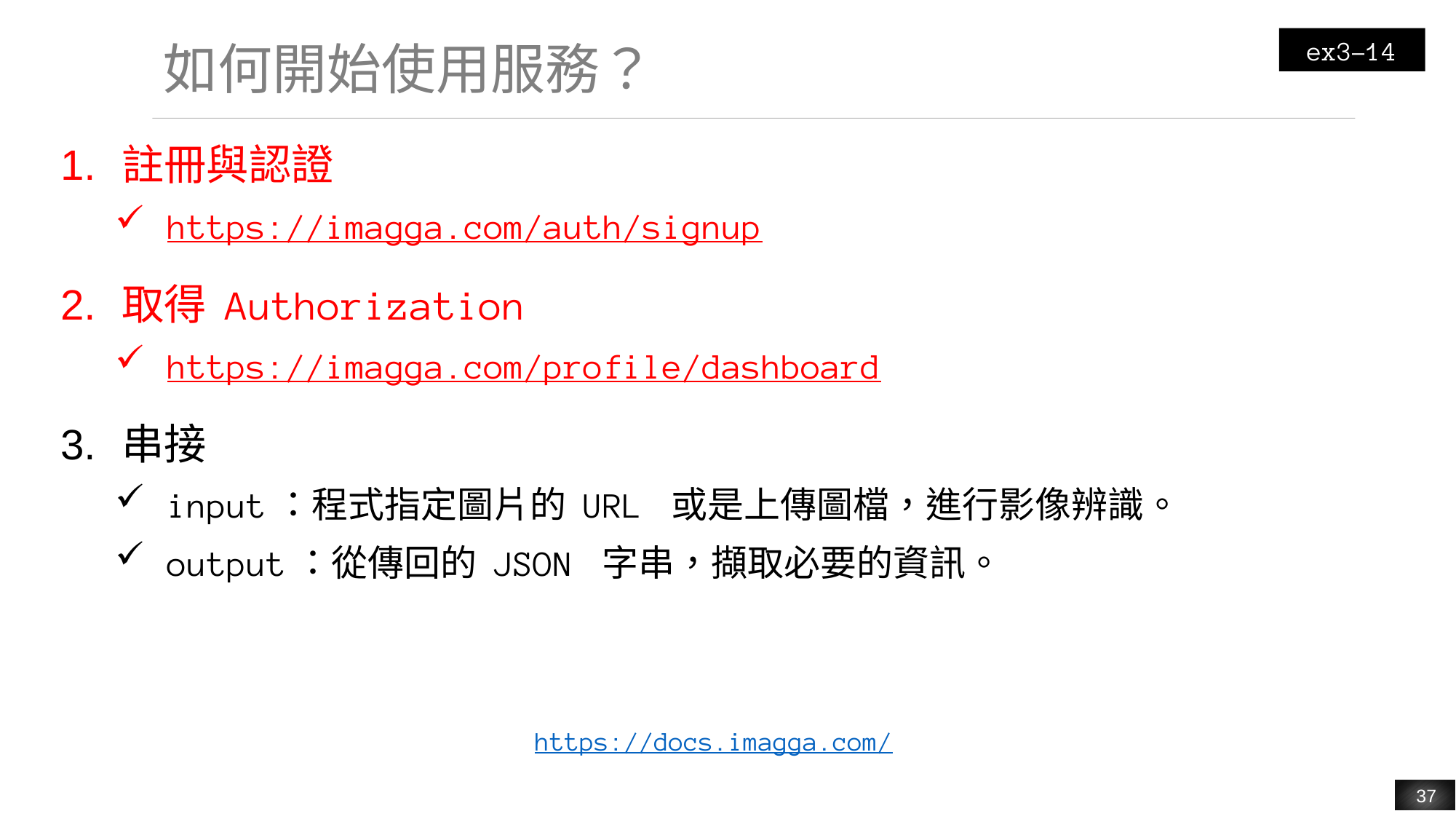

ex3-14
# 如何開始使用服務？
註冊與認證
https://imagga.com/auth/signup
取得 Authorization
https://imagga.com/profile/dashboard
串接
input：程式指定圖片的 URL 或是上傳圖檔，進行影像辨識。
output：從傳回的 JSON 字串，擷取必要的資訊。
https://docs.imagga.com/